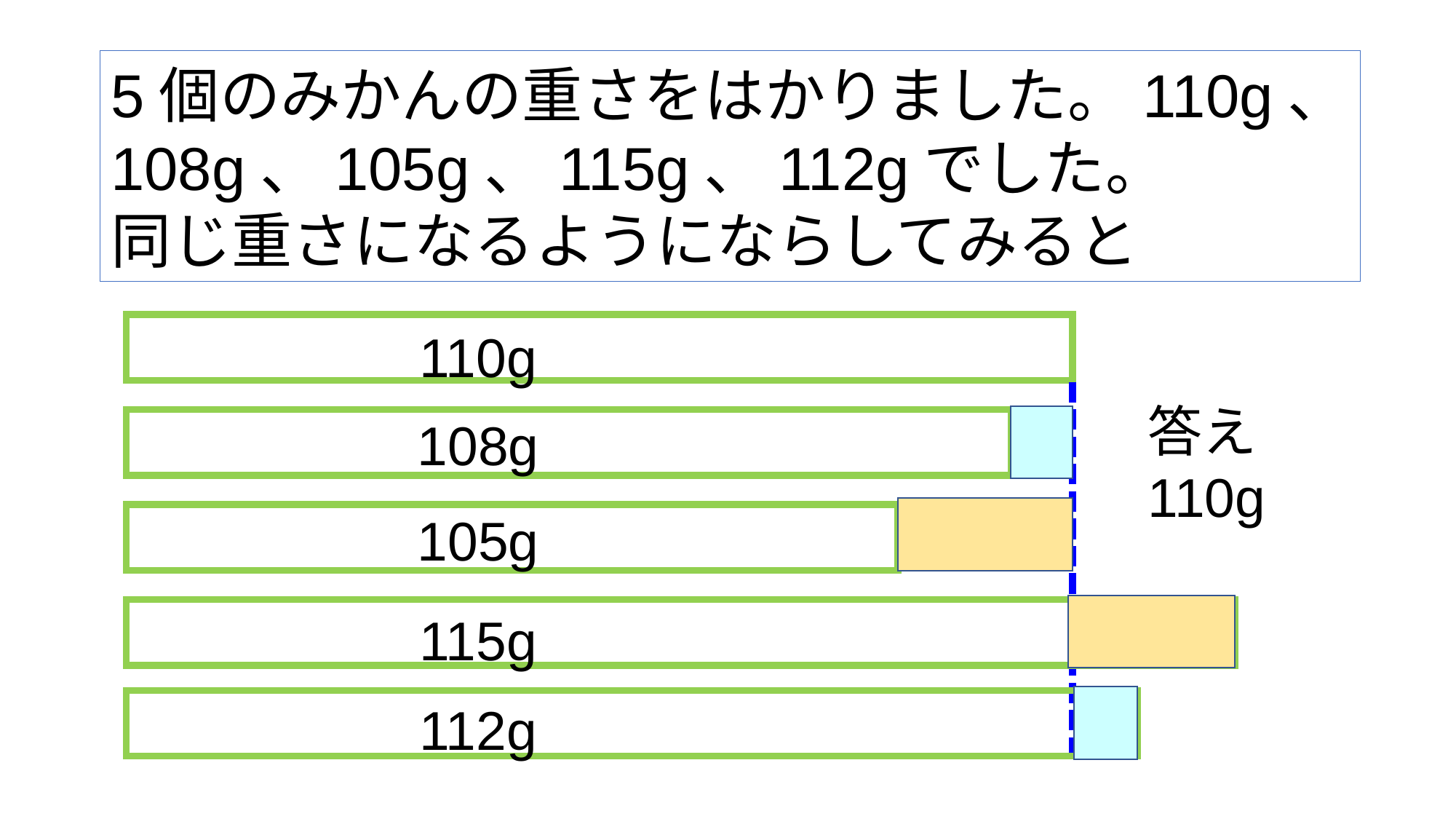

# 5個のみかんの重さをはかりました。110g、108g、105g、115g、112gでした。 同じ重さになるようにならしてみると

110g
答え
110g
108g

105g

115g

112g